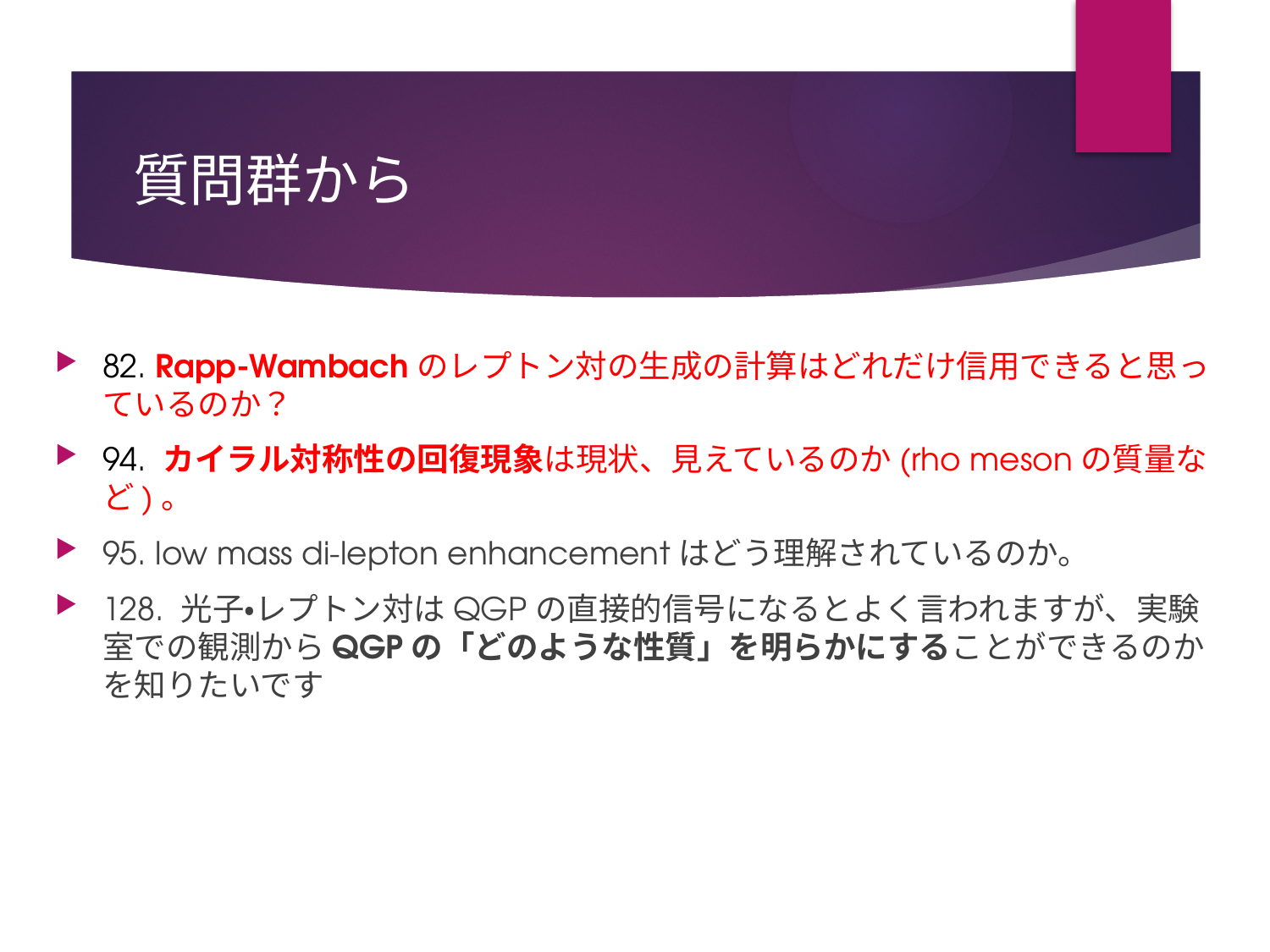

# 質問群から
82. Rapp-Wambachのレプトン対の生成の計算はどれだけ信用できると思っているのか？
94. カイラル対称性の回復現象は現状、見えているのか(rho mesonの質量など)。
95. low mass di-lepton enhancementはどう理解されているのか。
128. 光子・レプトン対はQGPの直接的信号になるとよく言われますが、実験室での観測からQGPの「どのような性質」を明らかにすることができるのかを知りたいです